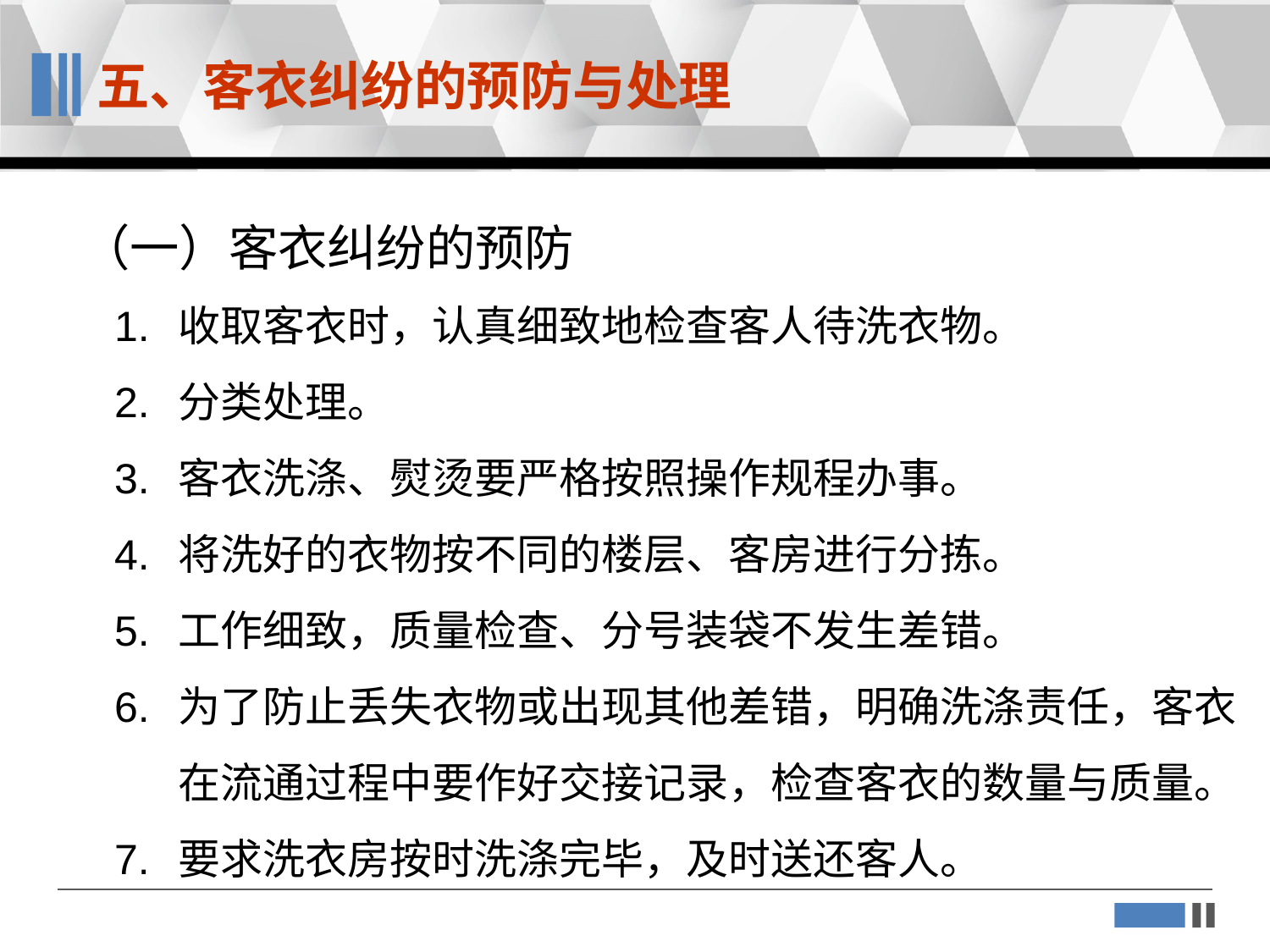

五、客衣纠纷的预防与处理

（一）客衣纠纷的预防
收取客衣时，认真细致地检查客人待洗衣物。
分类处理。
客衣洗涤、熨烫要严格按照操作规程办事。
将洗好的衣物按不同的楼层、客房进行分拣。
工作细致，质量检查、分号装袋不发生差错。
为了防止丢失衣物或出现其他差错，明确洗涤责任，客衣在流通过程中要作好交接记录，检查客衣的数量与质量。
要求洗衣房按时洗涤完毕，及时送还客人。